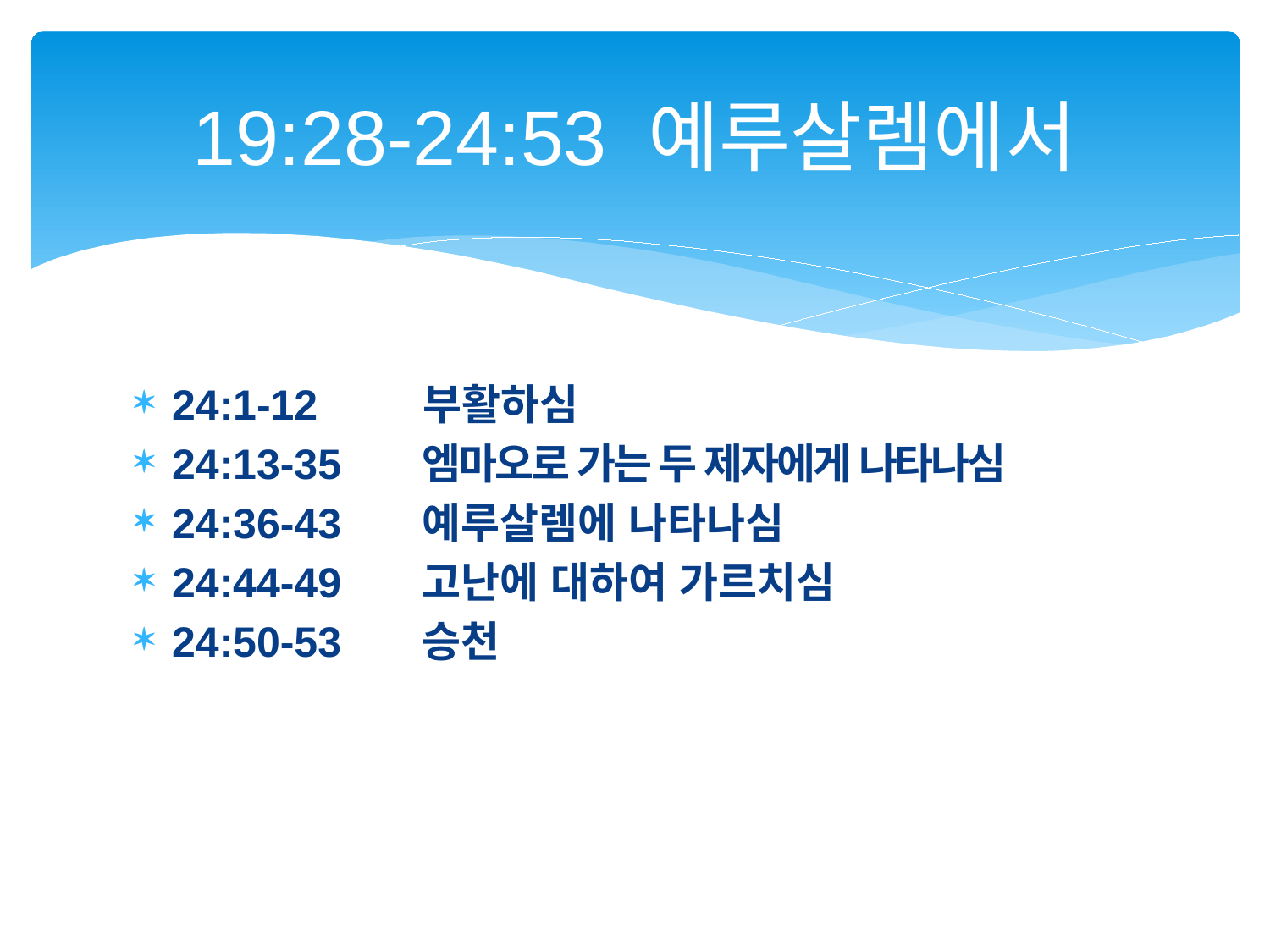

# 19:28-24:53 예루살렘에서
24:1-12        부활하심
24:13-35      엠마오로 가는 두 제자에게 나타나심
24:36-43      예루살렘에 나타나심
24:44-49      고난에 대하여 가르치심
24:50-53      승천